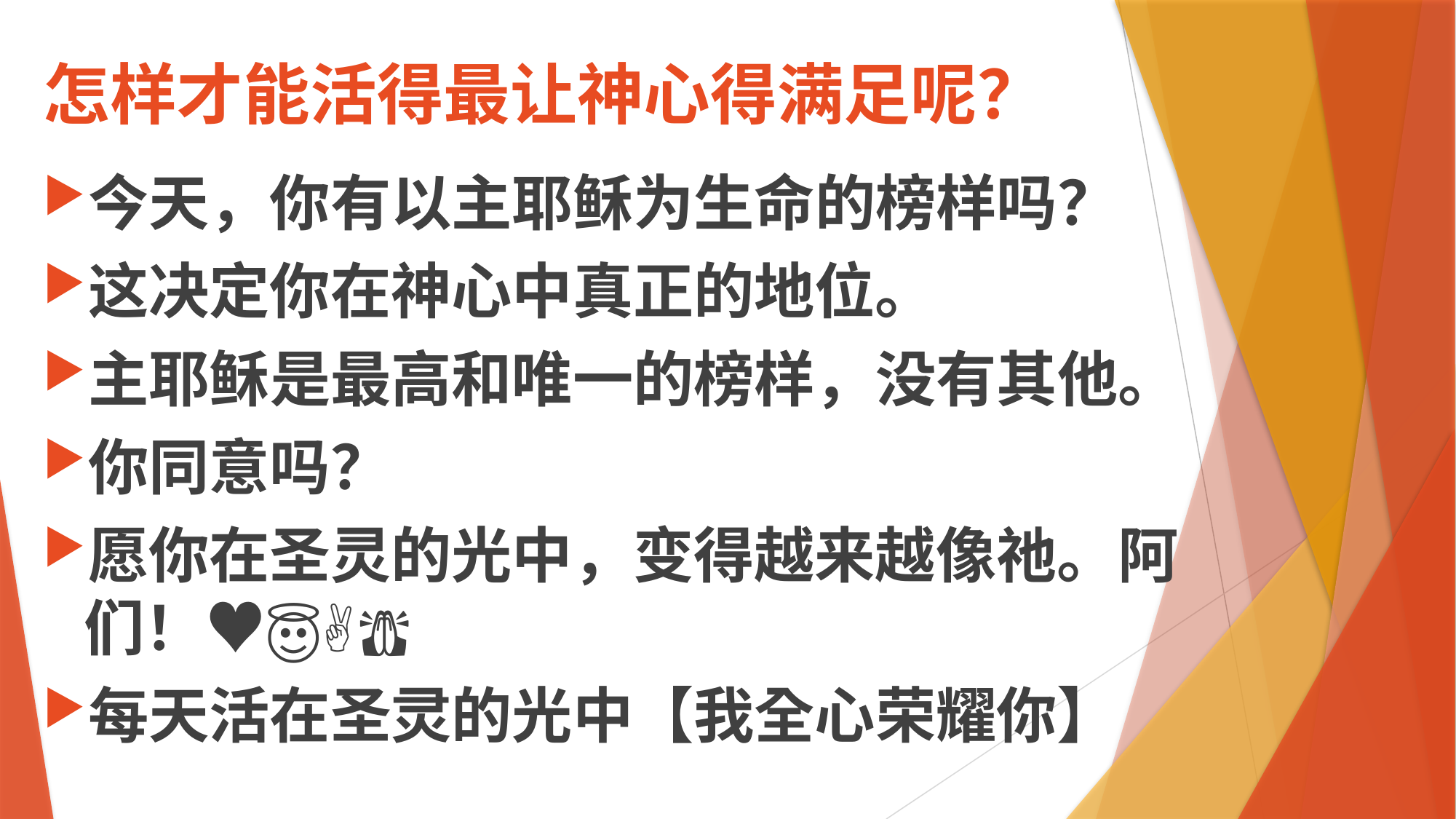

# 怎样才能活得最让神心得满足呢？
今天，你有以主耶稣为生命的榜样吗？
这决定你在神心中真正的地位。
主耶稣是最高和唯一的榜样，没有其他。
你同意吗？
愿你在圣灵的光中，变得越来越像祂。阿们！♥😇✌🙏
每天活在圣灵的光中【我全心荣耀你】